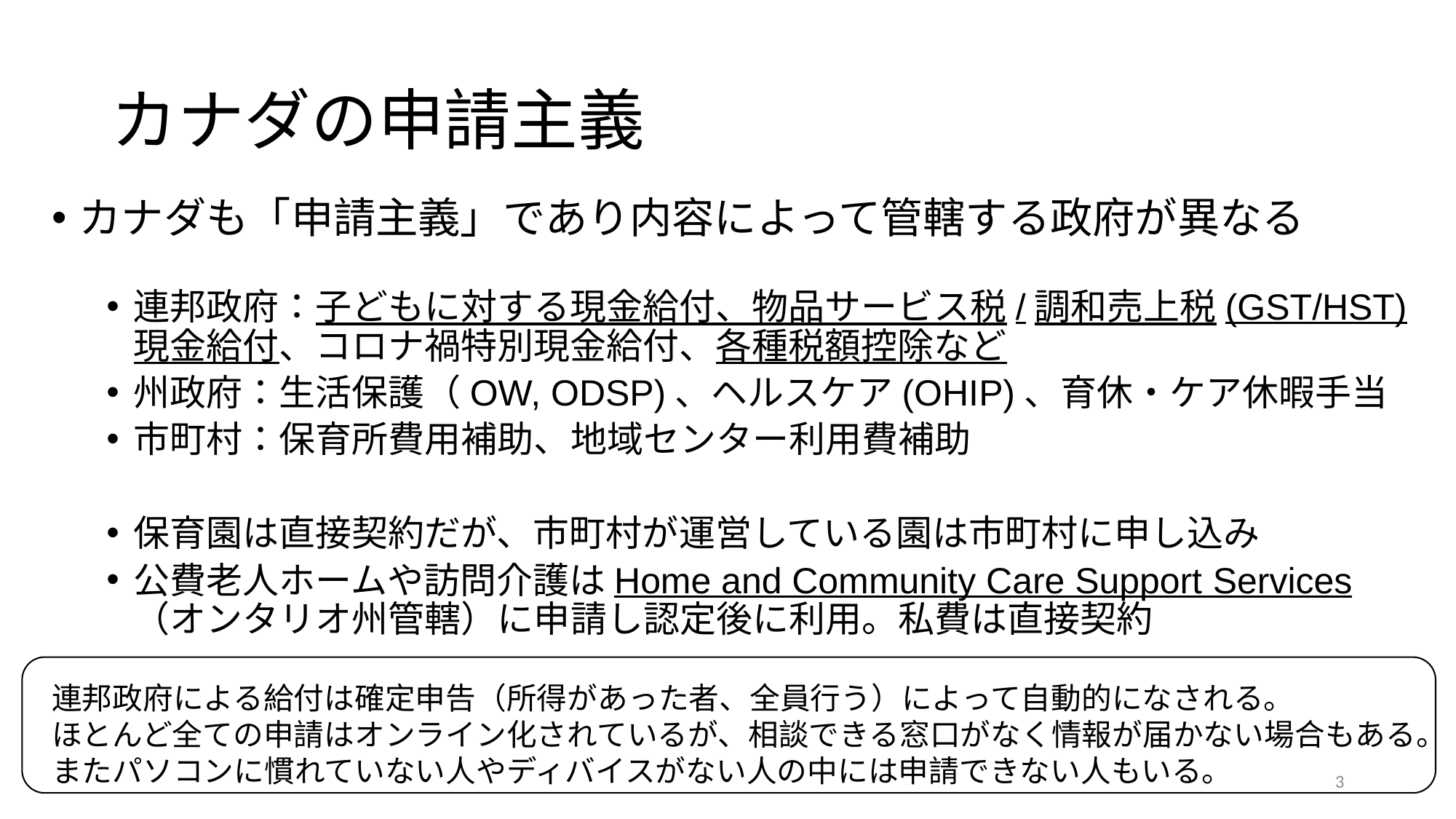

# カナダの申請主義
カナダも「申請主義」であり内容によって管轄する政府が異なる

連邦政府：子どもに対する現金給付、物品サービス税/調和売上税(GST/HST)現金給付、コロナ禍特別現金給付、各種税額控除など
州政府：生活保護（OW, ODSP)、ヘルスケア(OHIP)、育休・ケア休暇手当
市町村：保育所費用補助、地域センター利用費補助

保育園は直接契約だが、市町村が運営している園は市町村に申し込み
公費老人ホームや訪問介護はHome and Community Care Support Services（オンタリオ州管轄）に申請し認定後に利用。私費は直接契約

連邦政府による給付は確定申告（所得があった者、全員行う）によって自動的になされる。
ほとんど全ての申請はオンライン化されているが、相談できる窓口がなく情報が届かない場合もある。
またパソコンに慣れていない人やディバイスがない人の中には申請できない人もいる。
3